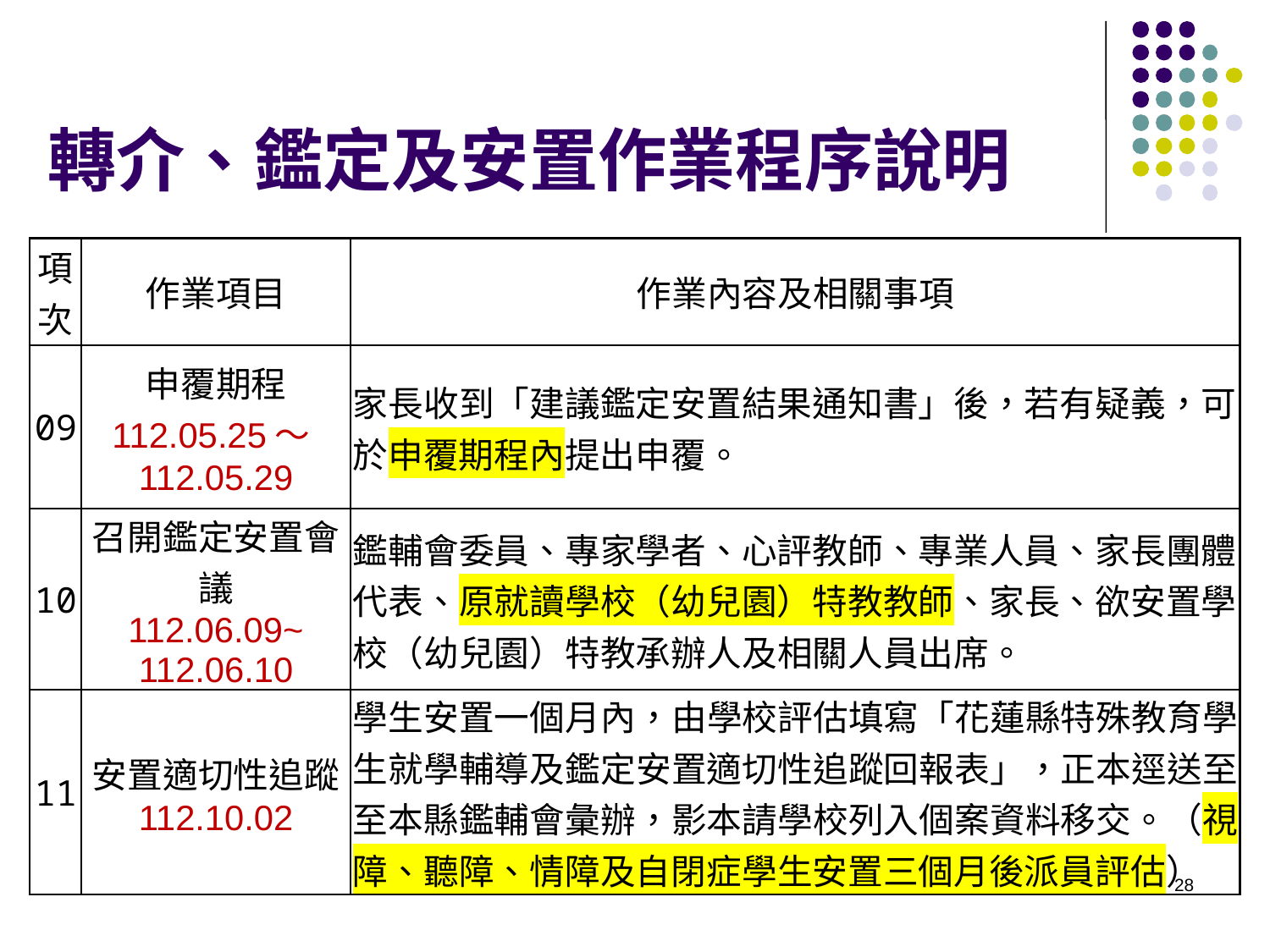

# 轉介、鑑定及安置作業程序說明
| 項次 | 作業項目 | 作業內容及相關事項 |
| --- | --- | --- |
| 09 | 申覆期程 112.05.25～112.05.29 | 家長收到「建議鑑定安置結果通知書」後，若有疑義，可於申覆期程內提出申覆。 |
| 10 | 召開鑑定安置會議 112.06.09~ 112.06.10 | 鑑輔會委員、專家學者、心評教師、專業人員、家長團體代表、原就讀學校（幼兒園）特教教師、家長、欲安置學校（幼兒園）特教承辦人及相關人員出席。 |
| 11 | 安置適切性追蹤 112.10.02 | 學生安置一個月內，由學校評估填寫「花蓮縣特殊教育學生就學輔導及鑑定安置適切性追蹤回報表」，正本逕送至至本縣鑑輔會彙辦，影本請學校列入個案資料移交。（視障、聽障、情障及自閉症學生安置三個月後派員評估） |
28